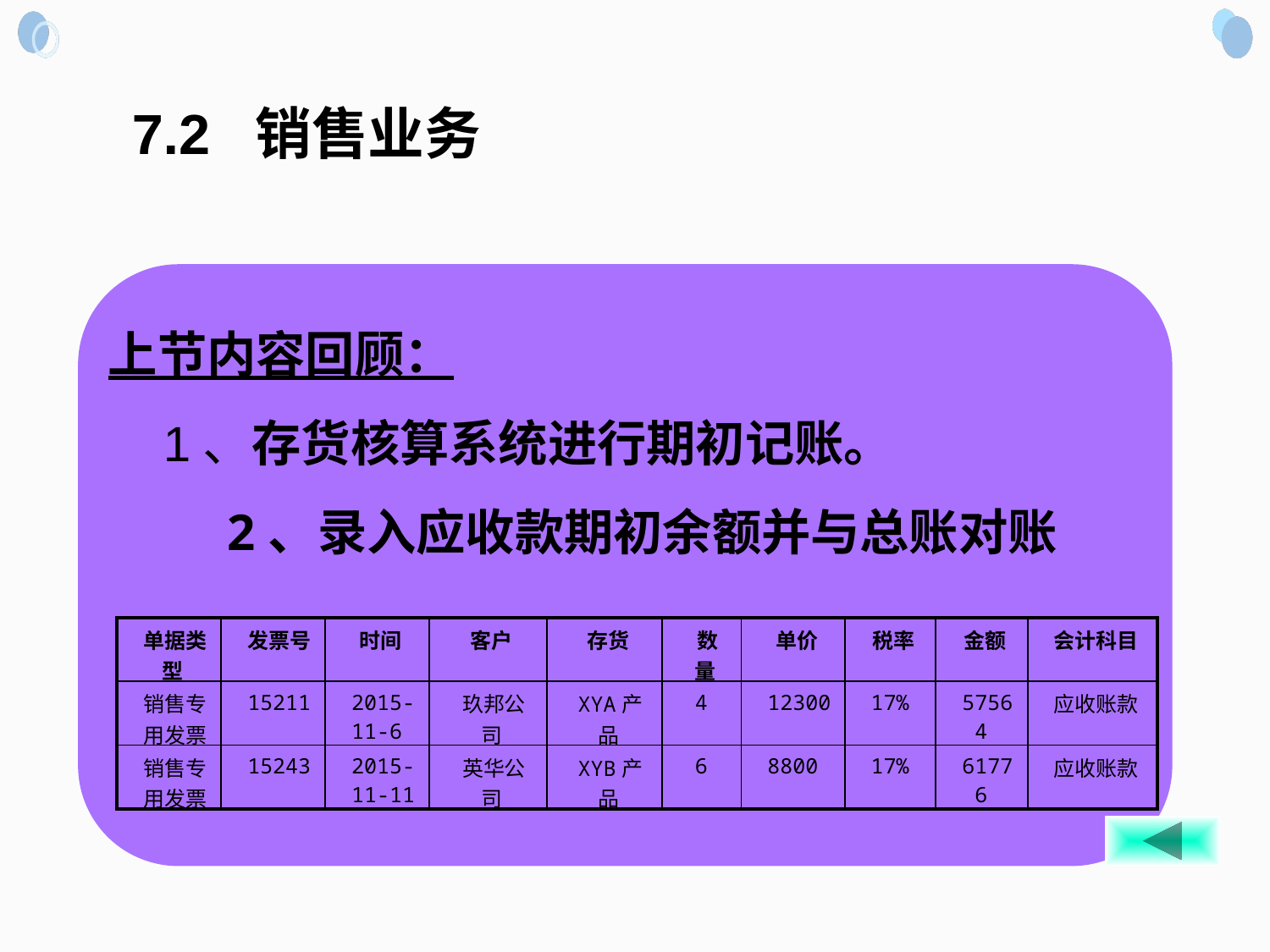

7.2  销售业务

上节内容回顾：
    1、存货核算系统进行期初记账。
    2、录入应收款期初余额并与总账对账

| 单据类型 | 发票号 | 时间 | 客户 | 存货 | 数量 | 单价 | 税率 | 金额 | 会计科目 |
| --- | --- | --- | --- | --- | --- | --- | --- | --- | --- |
| 销售专用发票 | 15211 | 2015-11-6 | 玖邦公司 | XYA产品 | 4 | 12300 | 17% | 57564 | 应收账款 |
| 销售专用发票 | 15243 | 2015-11-11 | 英华公司 | XYB产品 | 6 | 8800 | 17% | 61776 | 应收账款 |